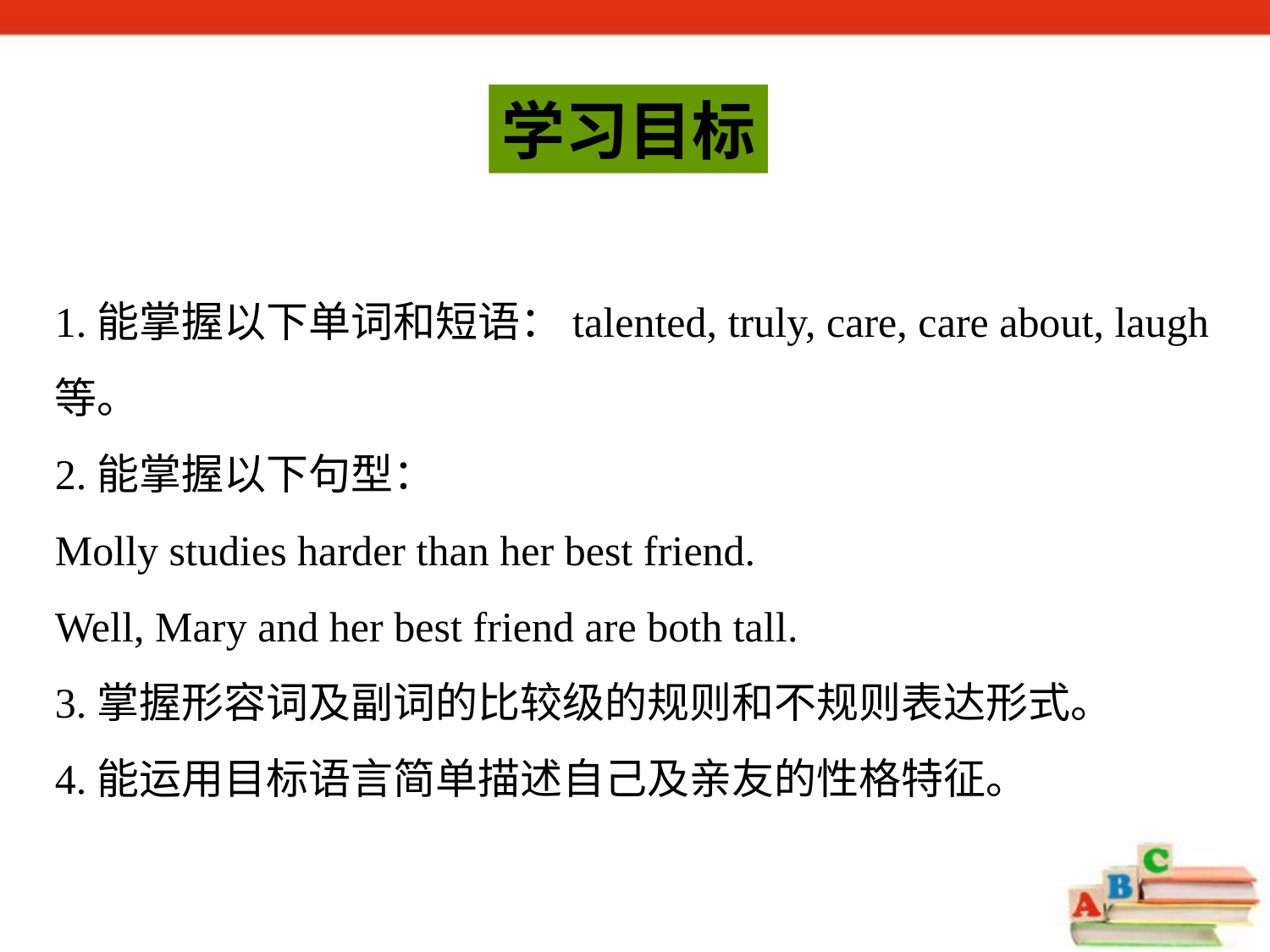

学习目标
1.能掌握以下单词和短语：talented, truly, care, care about, laugh等。
2.能掌握以下句型：
Molly studies harder than her best friend.
Well, Mary and her best friend are both tall.
3.掌握形容词及副词的比较级的规则和不规则表达形式。
4.能运用目标语言简单描述自己及亲友的性格特征。